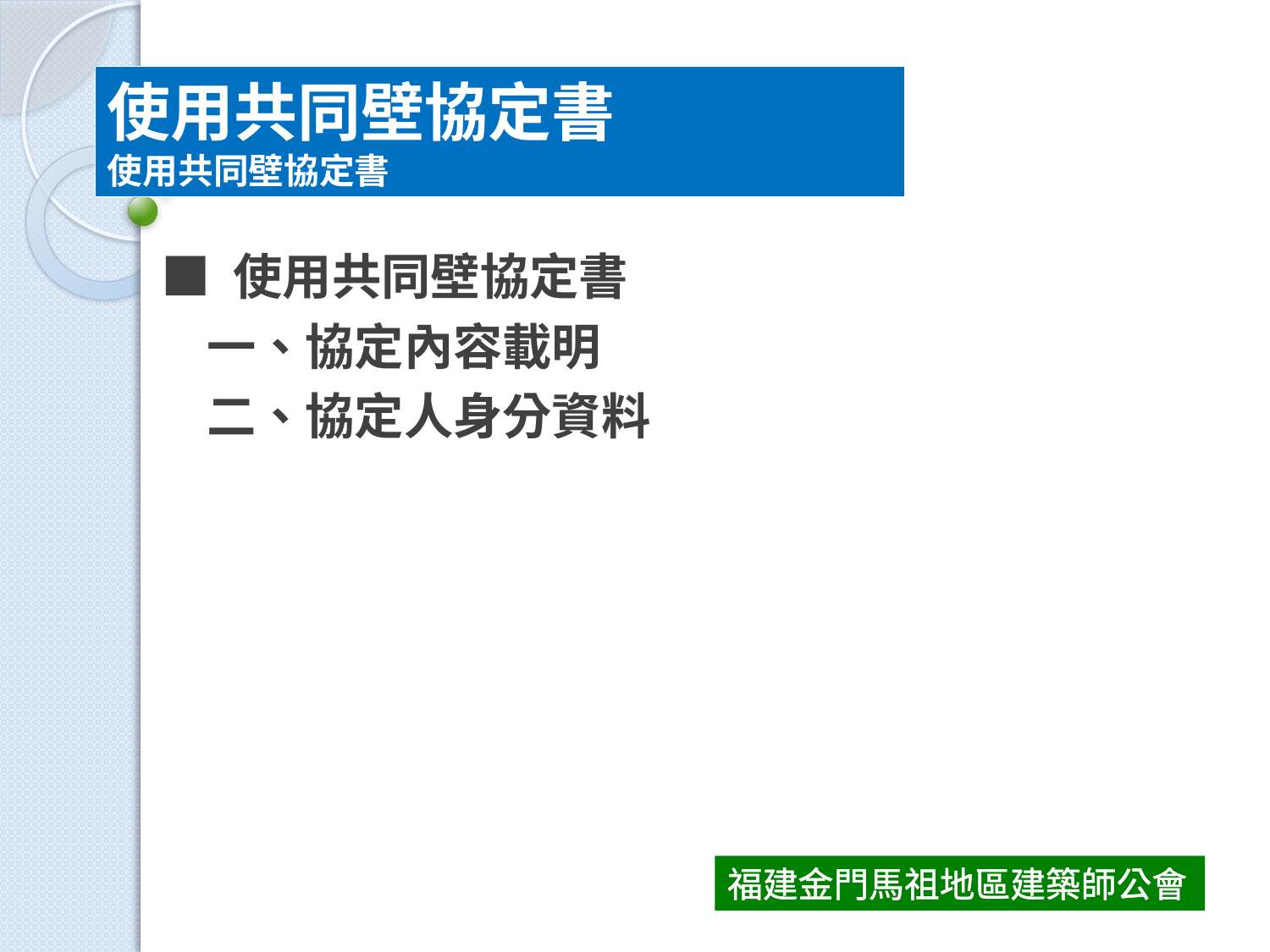

使用共同壁協定書
使用共同壁協定書
■ 使用共同壁協定書
   一、協定內容載明
   二、協定人身分資料

福建金門馬祖地區建築師公會